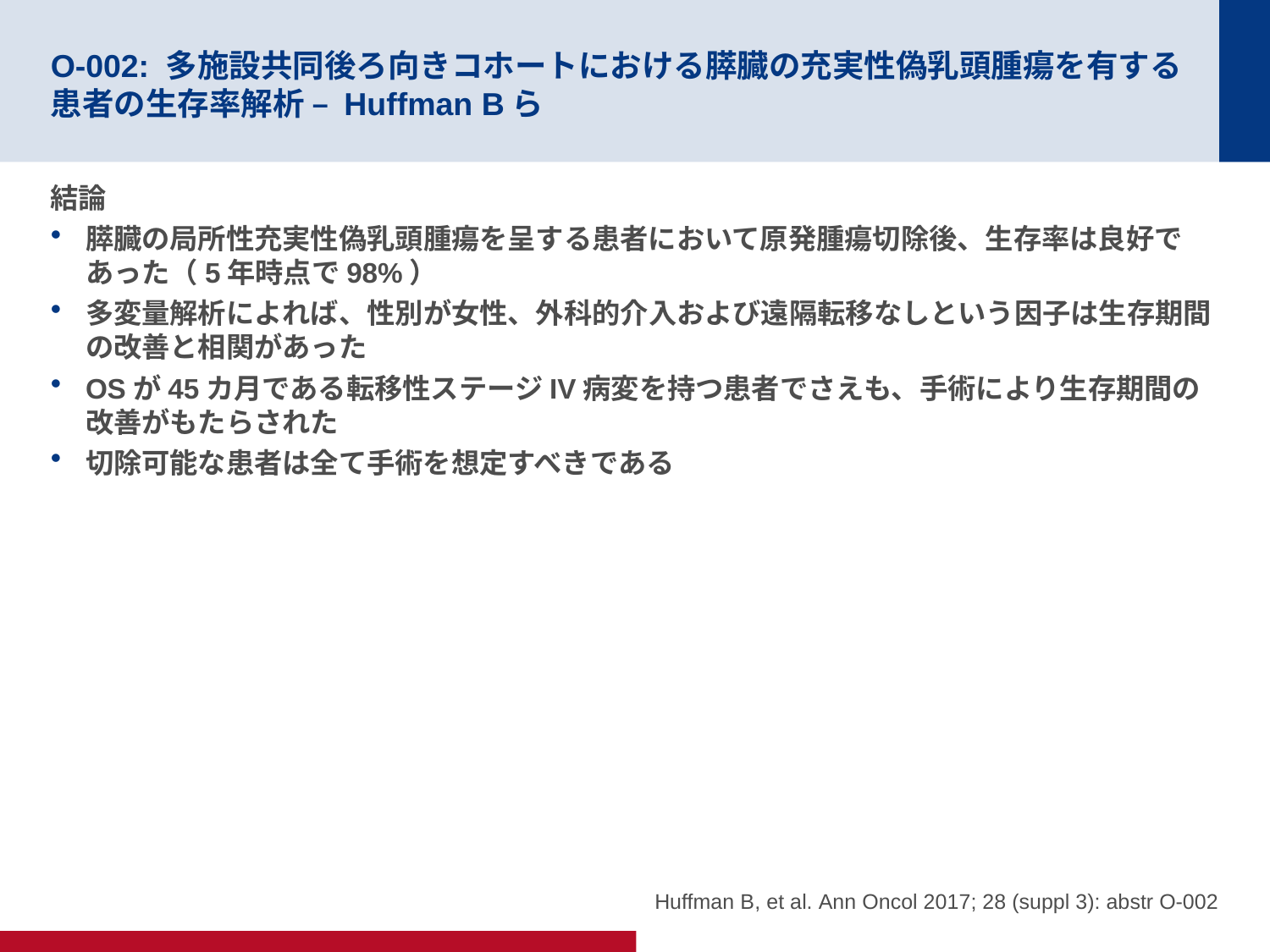

# O-002: 多施設共同後ろ向きコホートにおける膵臓の充実性偽乳頭腫瘍を有する患者の生存率解析 – Huffman Bら
結論
膵臓の局所性充実性偽乳頭腫瘍を呈する患者において原発腫瘍切除後、生存率は良好であった（5年時点で98%）
多変量解析によれば、性別が女性、外科的介入および遠隔転移なしという因子は生存期間の改善と相関があった
OSが45カ月である転移性ステージIV病変を持つ患者でさえも、手術により生存期間の改善がもたらされた
切除可能な患者は全て手術を想定すべきである

Huffman B, et al. Ann Oncol 2017; 28 (suppl 3): abstr O-002